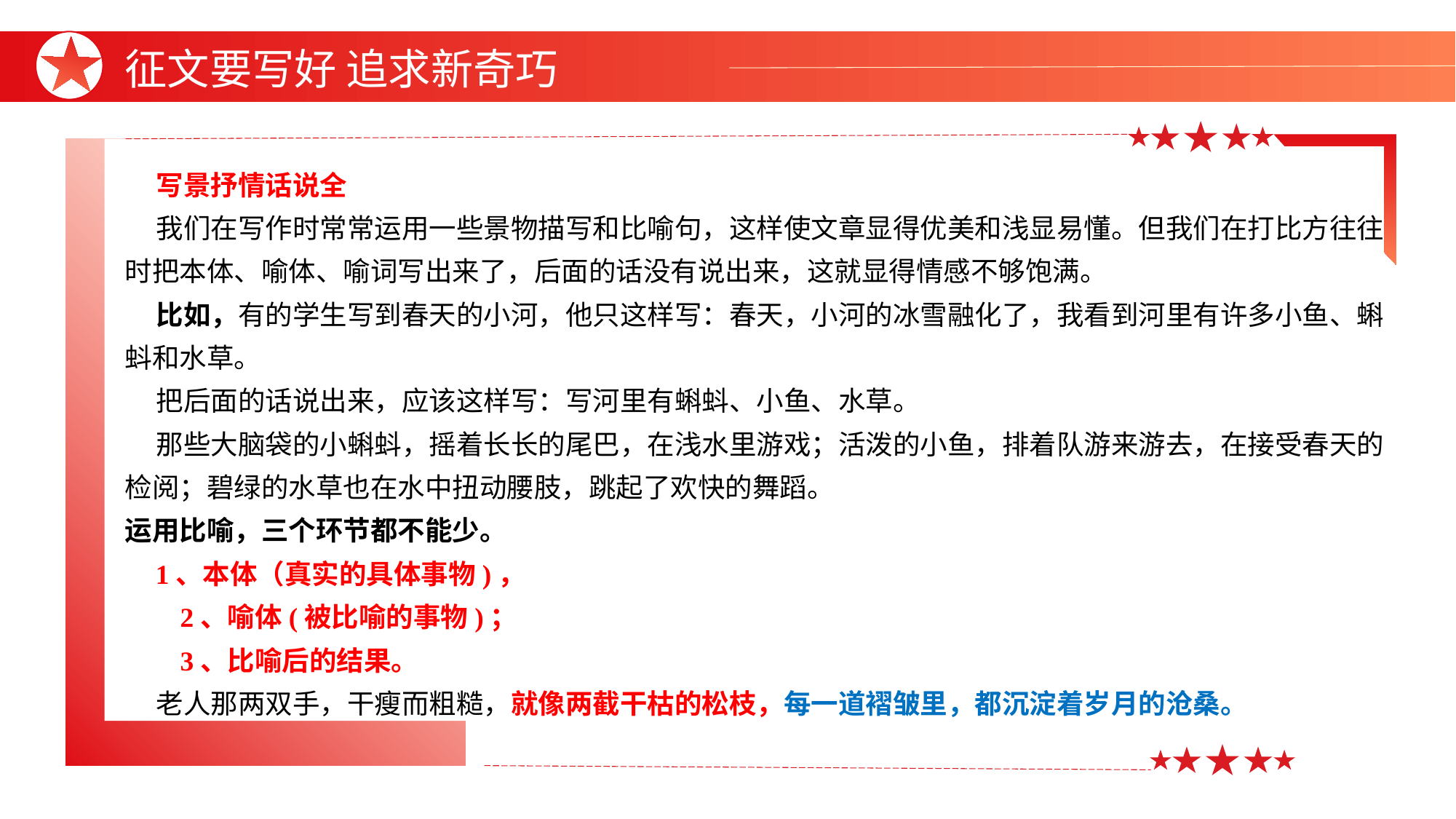

征文要写好 追求新奇巧

    写景抒情话说全
    我们在写作时常常运用一些景物描写和比喻句，这样使文章显得优美和浅显易懂。但我们在打比方往往时把本体、喻体、喻词写出来了，后面的话没有说出来，这就显得情感不够饱满。
    比如，有的学生写到春天的小河，他只这样写：春天，小河的冰雪融化了，我看到河里有许多小鱼、蝌蚪和水草。
    把后面的话说出来，应该这样写：写河里有蝌蚪、小鱼、水草。
    那些大脑袋的小蝌蚪，摇着长长的尾巴，在浅水里游戏；活泼的小鱼，排着队游来游去，在接受春天的检阅；碧绿的水草也在水中扭动腰肢，跳起了欢快的舞蹈。
运用比喻，三个环节都不能少。
    1、本体（真实的具体事物)，
        2、喻体(被比喻的事物)；
        3、比喻后的结果。
    老人那两双手，干瘦而粗糙，就像两截干枯的松枝，每一道褶皱里，都沉淀着岁月的沧桑。